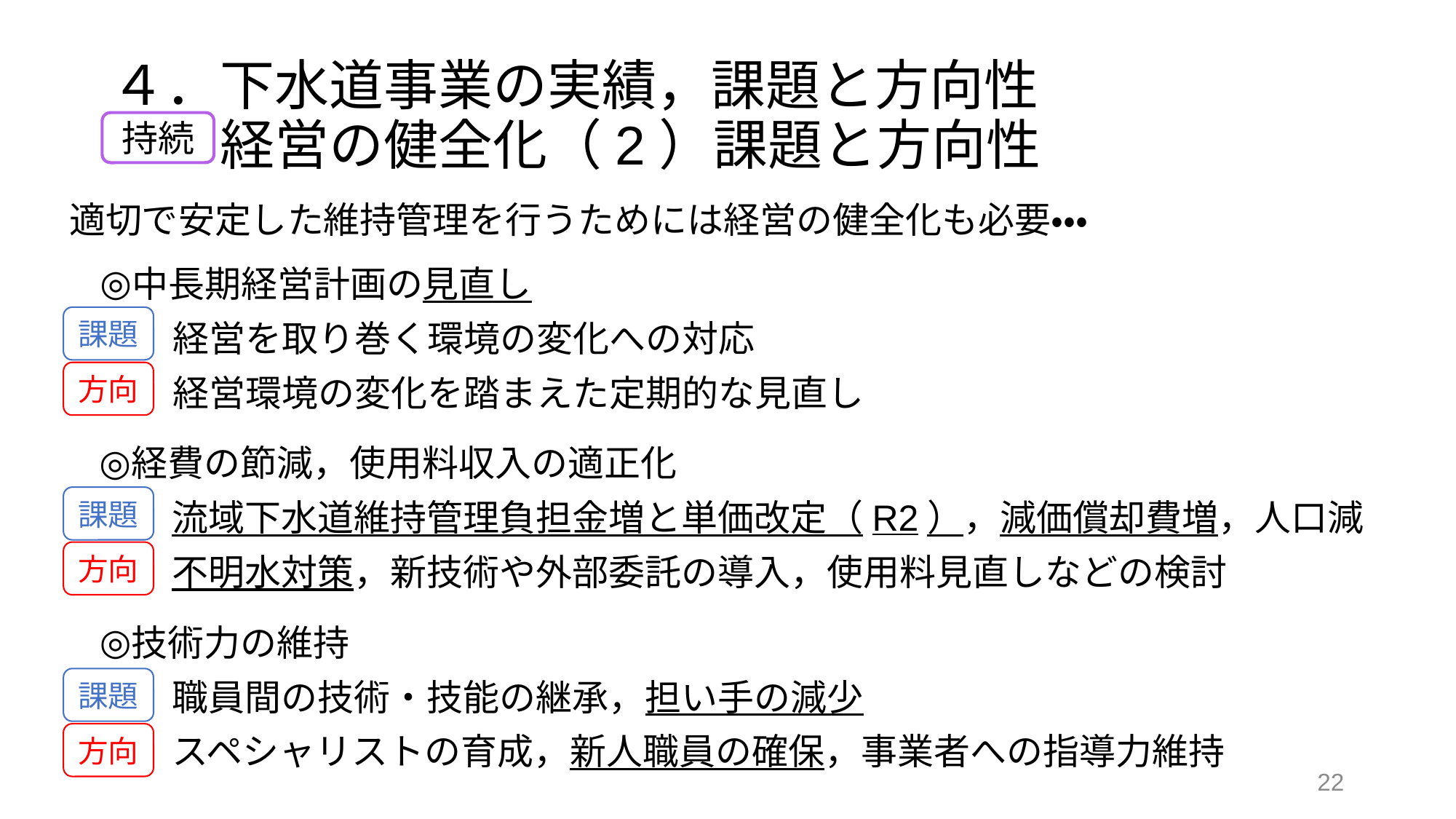

# ４．下水道事業の実績，課題と方向性 　　経営の健全化（2）課題と方向性
持続
適切で安定した維持管理を行うためには経営の健全化も必要・・・
中長期経営計画の見直し
　　経営を取り巻く環境の変化への対応
　　経営環境の変化を踏まえた定期的な見直し
課題
方向
経費の節減，使用料収入の適正化
　　流域下水道維持管理負担金増と単価改定（R2），減価償却費増，人口減
　　不明水対策，新技術や外部委託の導入，使用料見直しなどの検討
課題
方向
技術力の維持
　　職員間の技術・技能の継承，担い手の減少
　　スペシャリストの育成，新人職員の確保，事業者への指導力維持
課題
方向
22